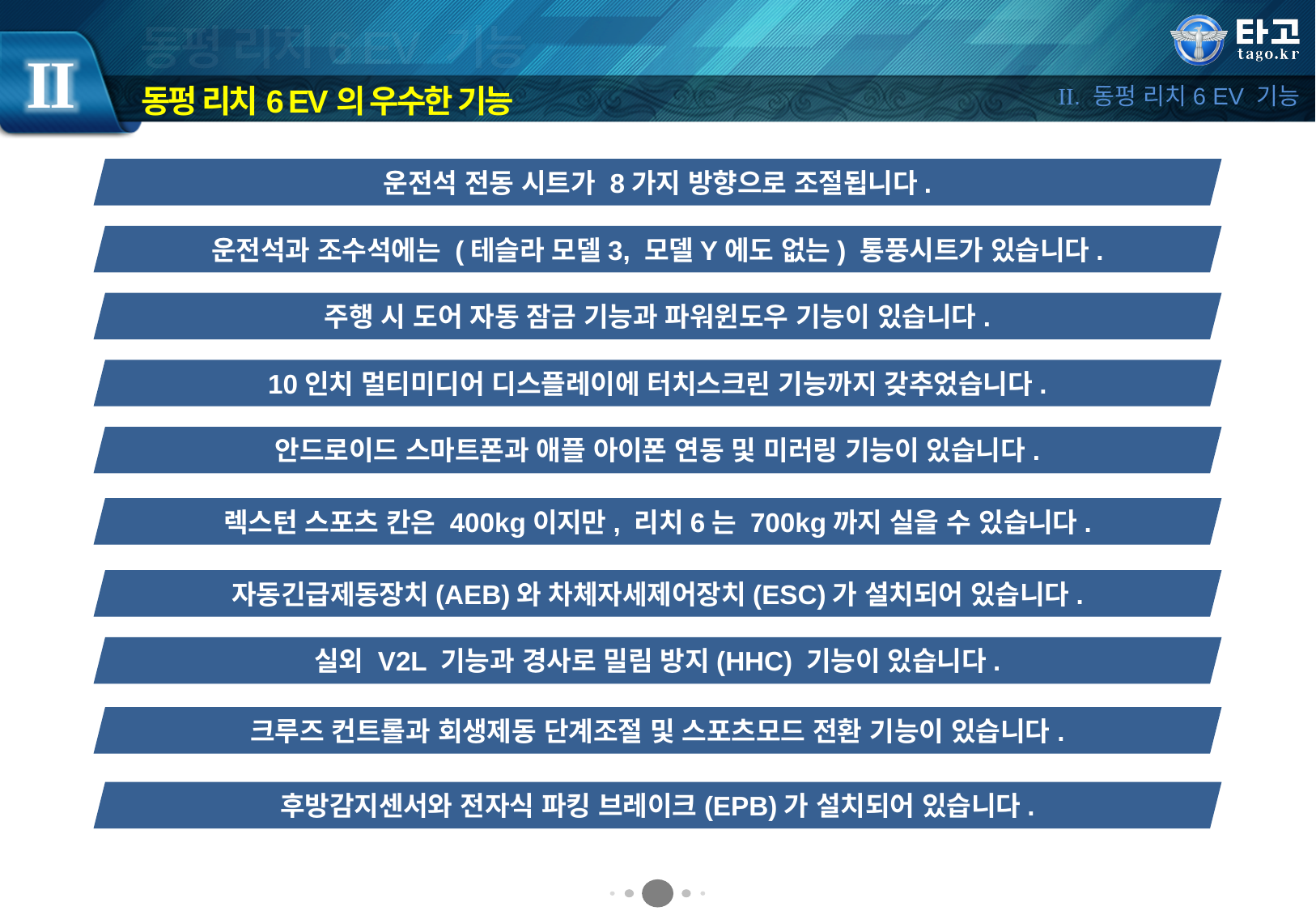

동펑 리치6 EV 기능
동펑 리치6 EV의 우수한 기능
운전석 전동 시트가 8가지 방향으로 조절됩니다.
운전석과 조수석에는 (테슬라 모델3, 모델Y에도 없는) 통풍시트가 있습니다.
주행 시 도어 자동 잠금 기능과 파워윈도우 기능이 있습니다.
10인치 멀티미디어 디스플레이에 터치스크린 기능까지 갖추었습니다.
안드로이드 스마트폰과 애플 아이폰 연동 및 미러링 기능이 있습니다.
렉스턴 스포츠 칸은 400kg이지만, 리치6는 700kg까지 실을 수 있습니다.
자동긴급제동장치(AEB)와 차체자세제어장치(ESC)가 설치되어 있습니다.
실외 V2L 기능과 경사로 밀림 방지(HHC) 기능이 있습니다.
크루즈 컨트롤과 회생제동 단계조절 및 스포츠모드 전환 기능이 있습니다.
후방감지센서와 전자식 파킹 브레이크(EPB)가 설치되어 있습니다.